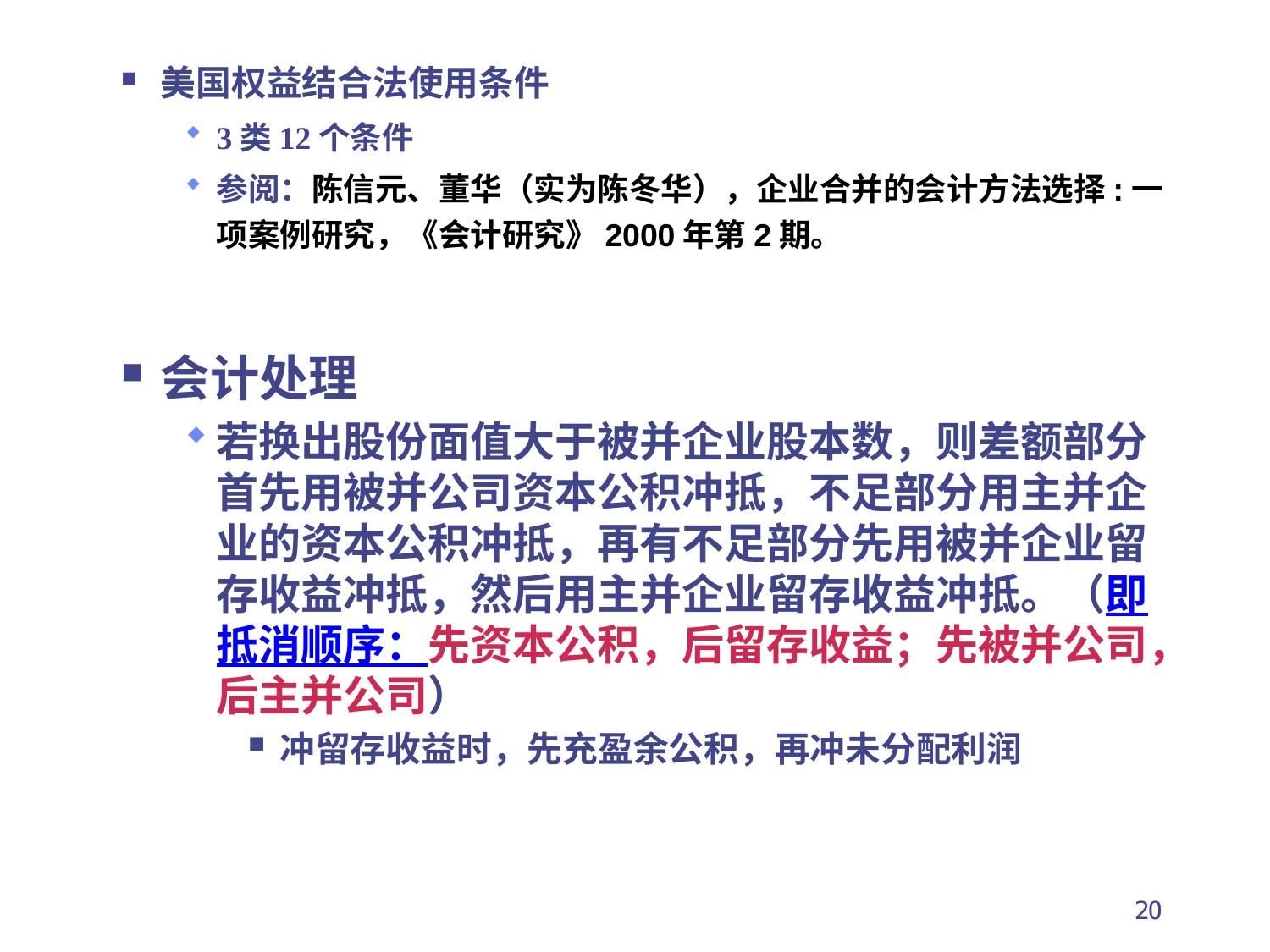

美国权益结合法使用条件
3类12个条件
参阅：陈信元、董华（实为陈冬华），企业合并的会计方法选择:一项案例研究，《会计研究》2000年第2期。

会计处理
若换出股份面值大于被并企业股本数，则差额部分首先用被并公司资本公积冲抵，不足部分用主并企业的资本公积冲抵，再有不足部分先用被并企业留存收益冲抵，然后用主并企业留存收益冲抵。（即抵消顺序：先资本公积，后留存收益；先被并公司，后主并公司）
冲留存收益时，先充盈余公积，再冲未分配利润
20